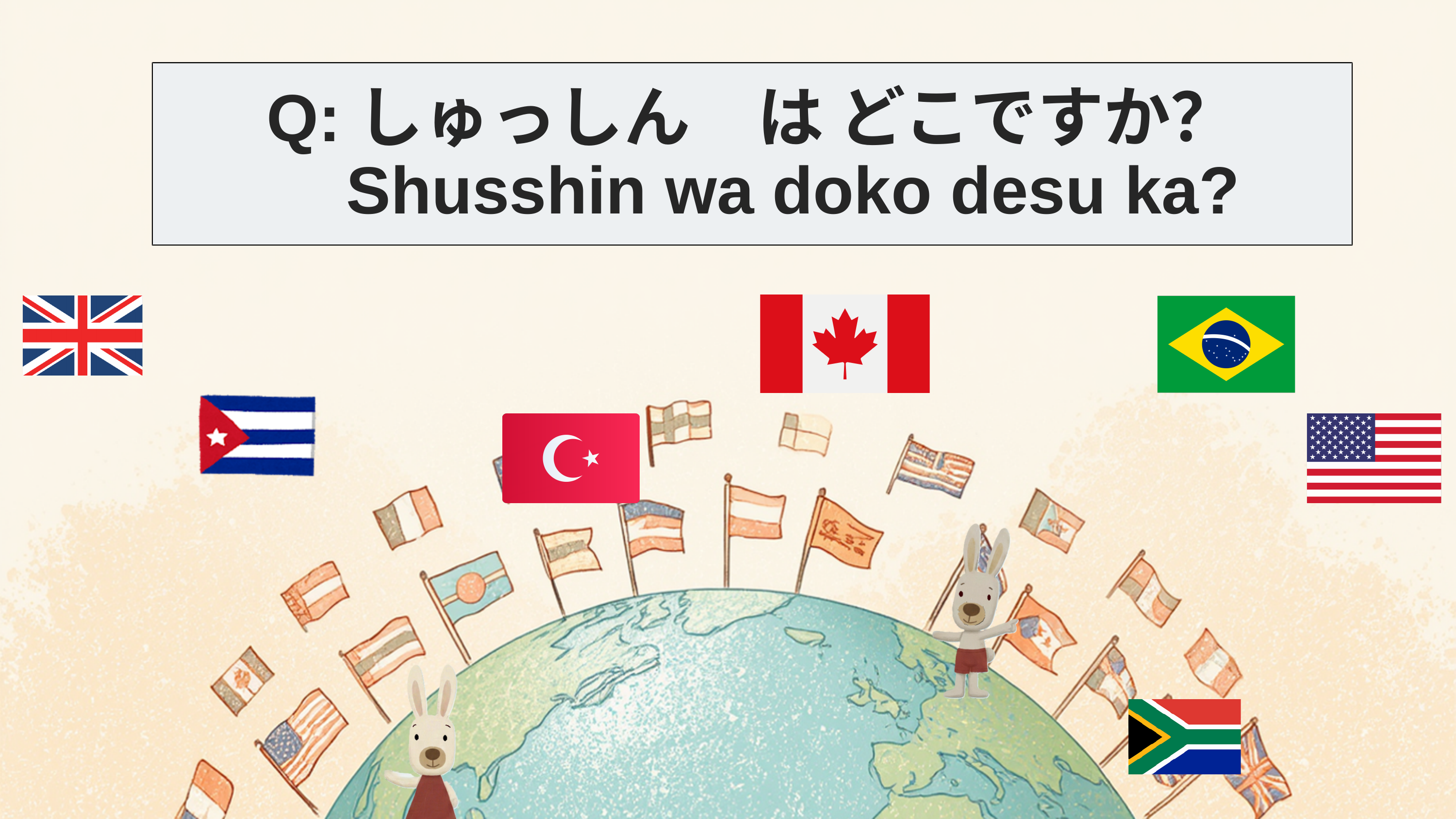

Q:しゅっしん　は どこですか？
　Shusshin wa doko desu ka?

Q:出身　は　　どこですか？
　Shusshin wa doko desu ka?